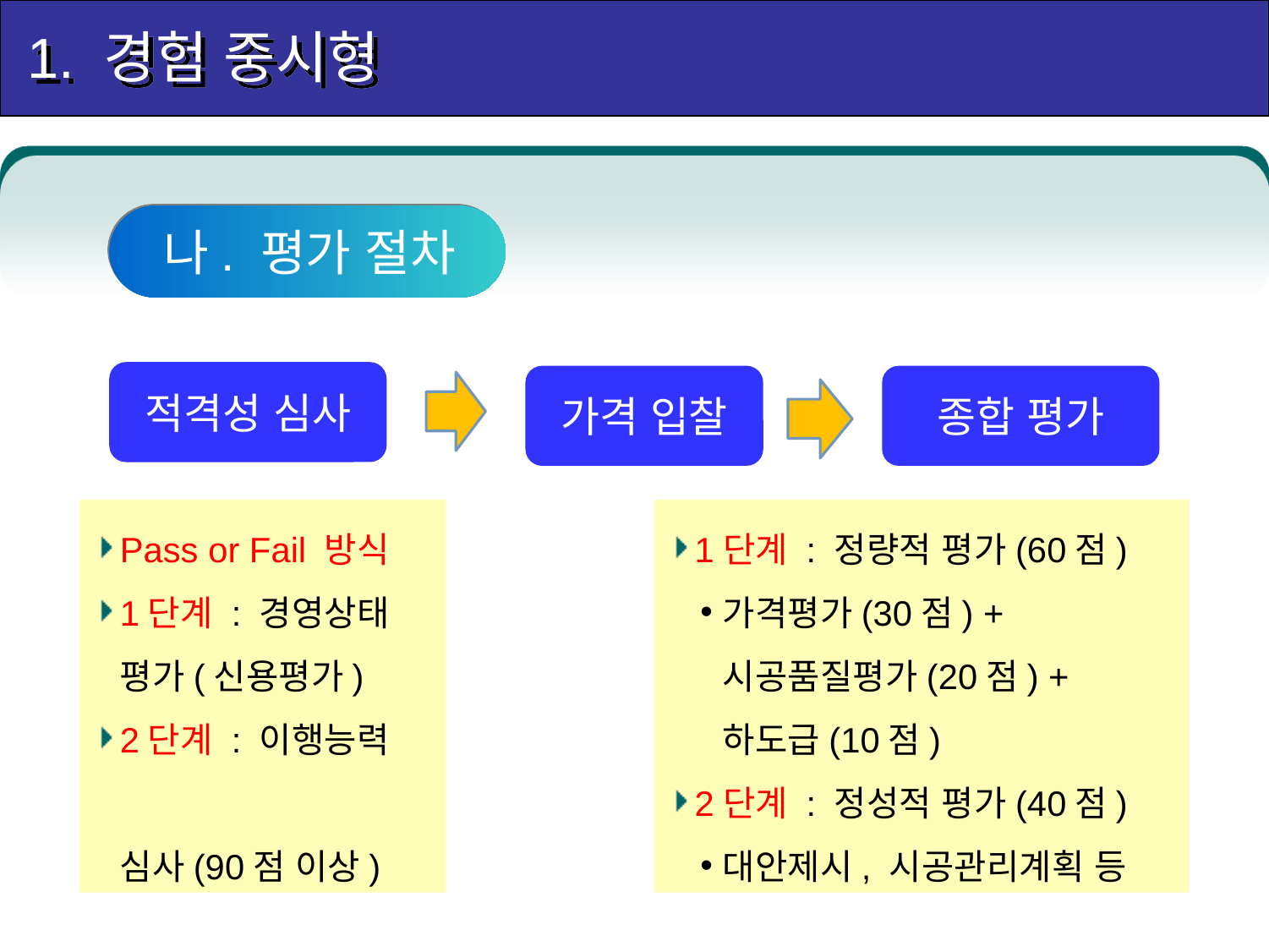

1. 경험 중시형
나. 평가 절차
적격성 심사
가격 입찰
종합 평가

Pass or Fail 방식
1단계 : 경영상태    평가(신용평가)
2단계 : 이행능력		 심사(90점 이상)
1단계 : 정량적 평가(60점)
가격평가(30점) + 시공품질평가(20점) + 하도급(10점)
2단계 : 정성적 평가(40점)
대안제시, 시공관리계획 등